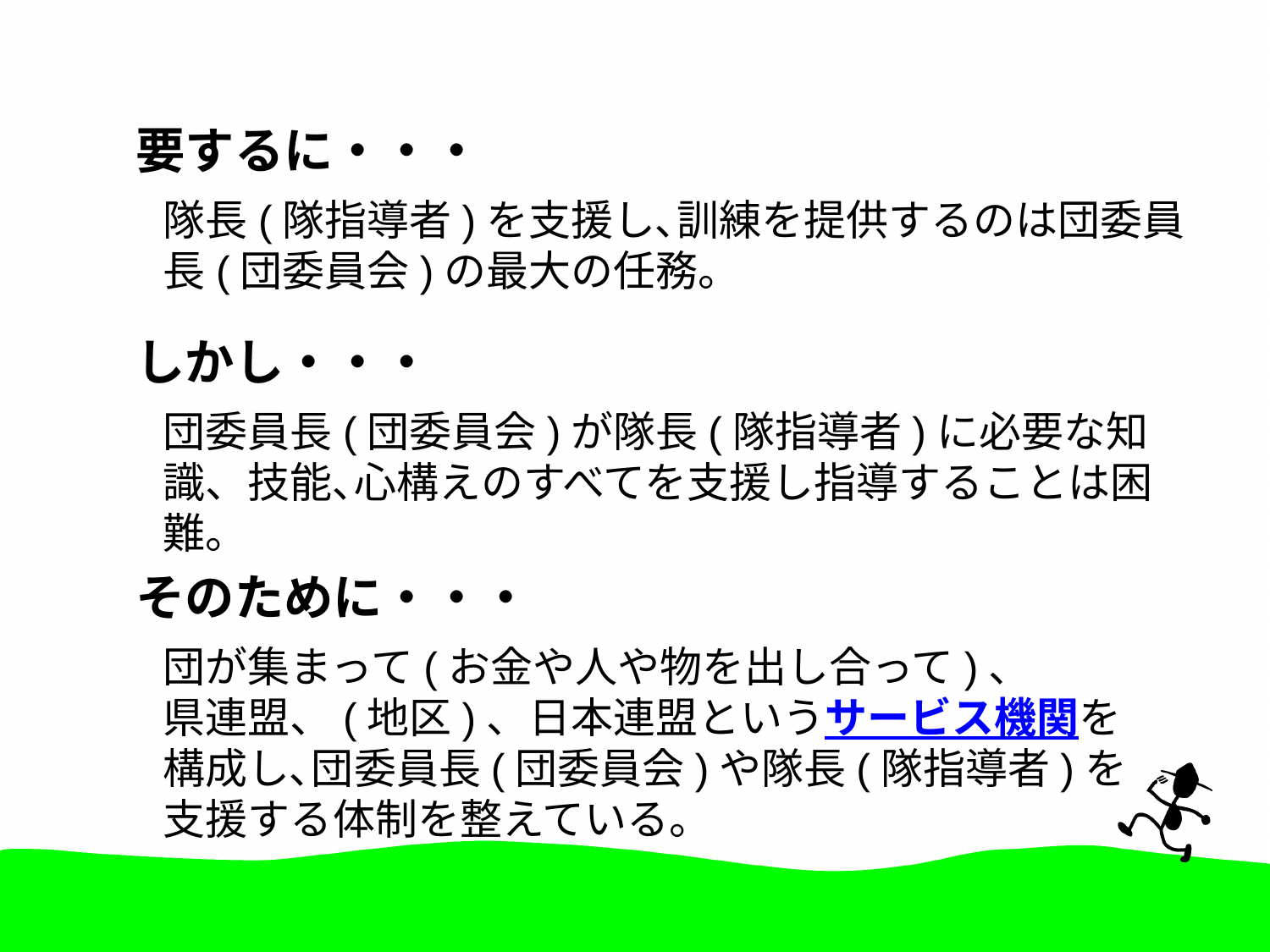

要するに・・・
隊長(隊指導者)を支援し､訓練を提供するのは団委員長(団委員会)の最大の任務。
しかし・・・
団委員長(団委員会)が隊長(隊指導者)に必要な知識、技能､心構えのすべてを支援し指導することは困難。
そのために・・・
団が集まって(お金や人や物を出し合って)、
県連盟、(地区)、日本連盟というサービス機関を
構成し､団委員長(団委員会)や隊長(隊指導者)を
支援する体制を整えている。